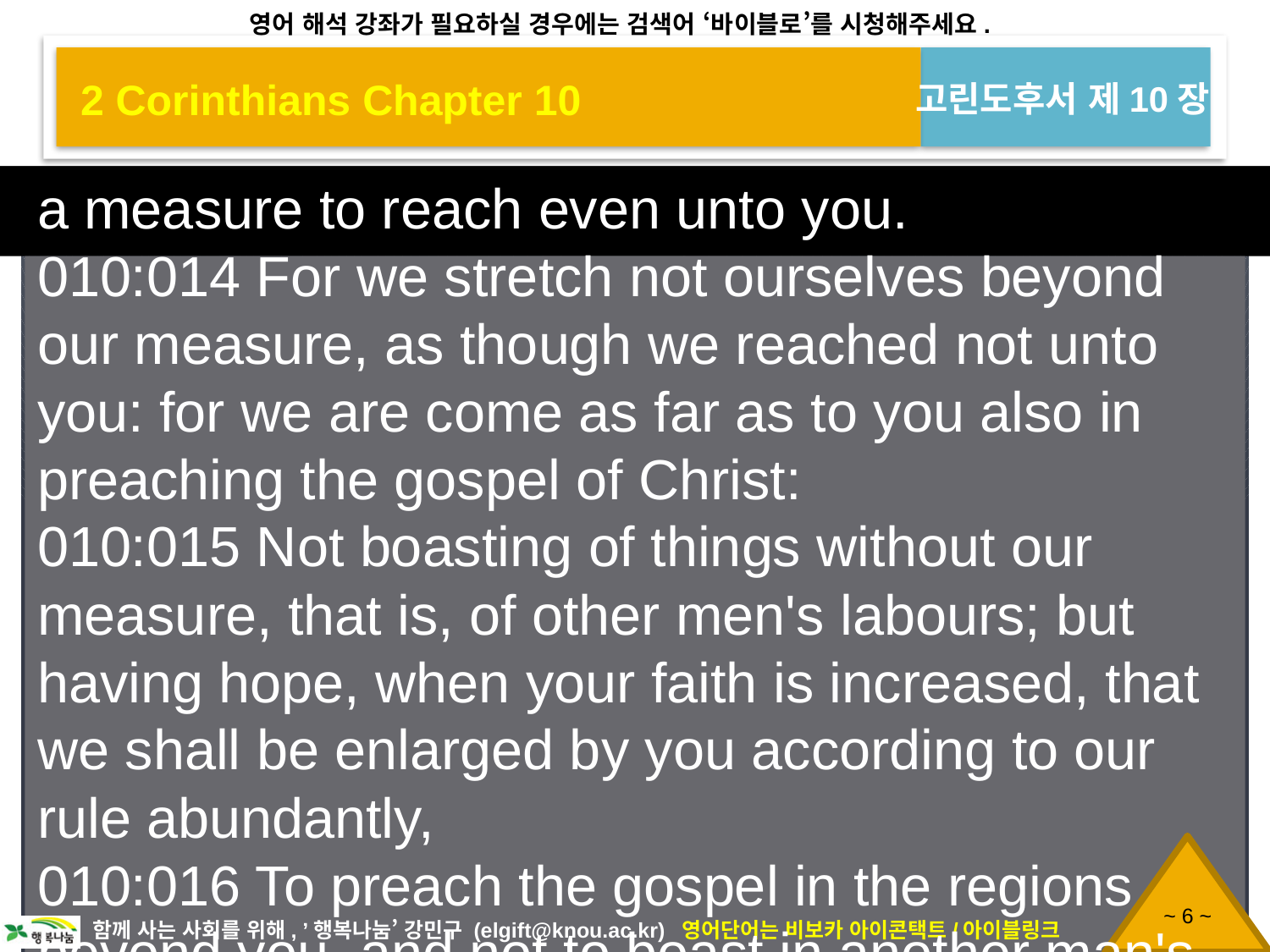

2 Corinthians Chapter 10
고린도후서 제10장
a measure to reach even unto you.
010:014 For we stretch not ourselves beyond our measure, as though we reached not unto you: for we are come as far as to you also in preaching the gospel of Christ:
010:015 Not boasting of things without our measure, that is, of other men's labours; but having hope, when your faith is increased, that we shall be enlarged by you according to our rule abundantly,
010:016 To preach the gospel in the regions beyond you, and not to boast in another man's line